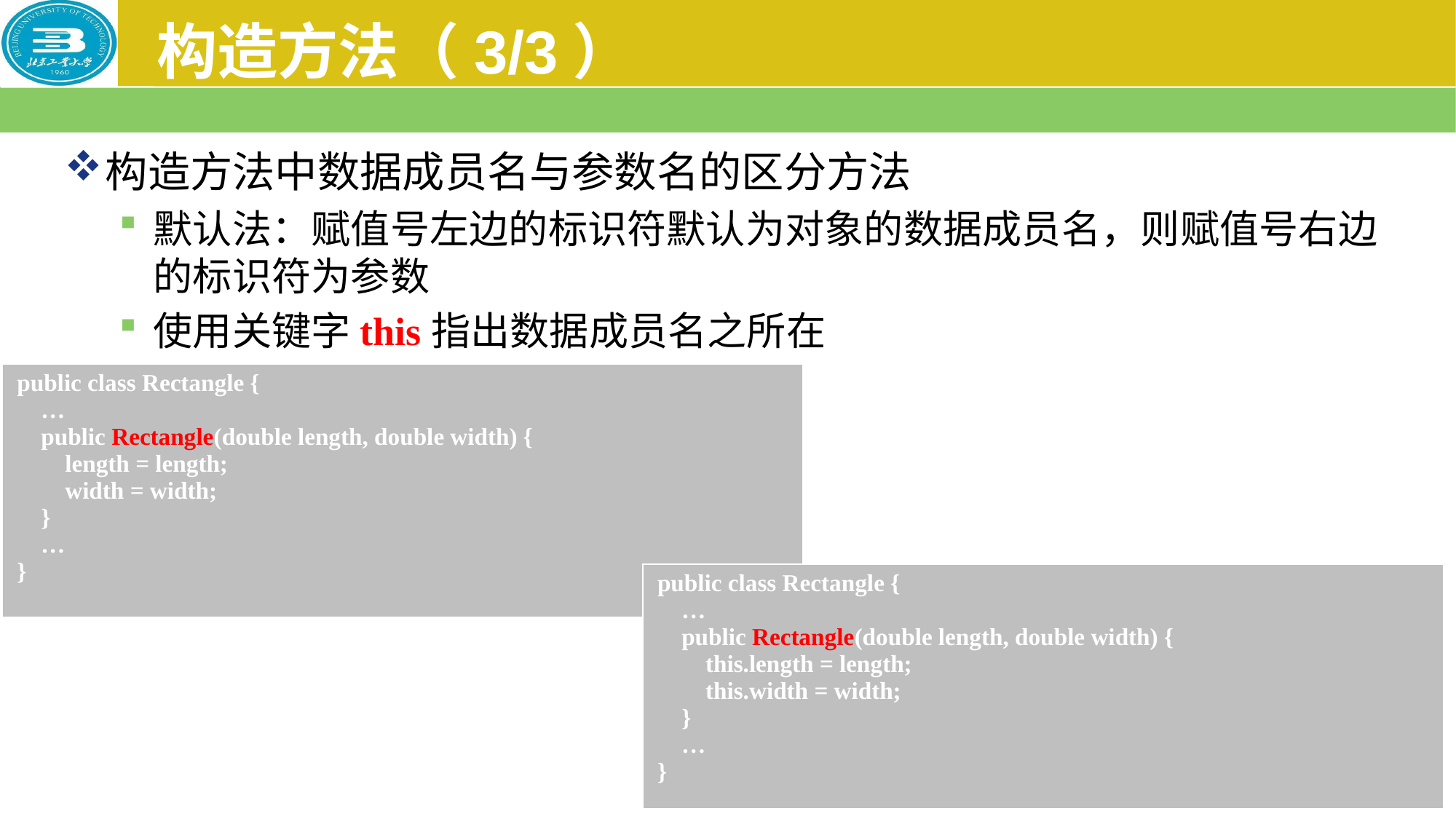

# 构造方法（3/3）
构造方法中数据成员名与参数名的区分方法
默认法：赋值号左边的标识符默认为对象的数据成员名，则赋值号右边的标识符为参数
使用关键字this指出数据成员名之所在
| public class Rectangle { … public Rectangle(double length, double width) { length = length; width = width; } … } |
| --- |
| public class Rectangle { … public Rectangle(double length, double width) { this.length = length; this.width = width; } … } |
| --- |